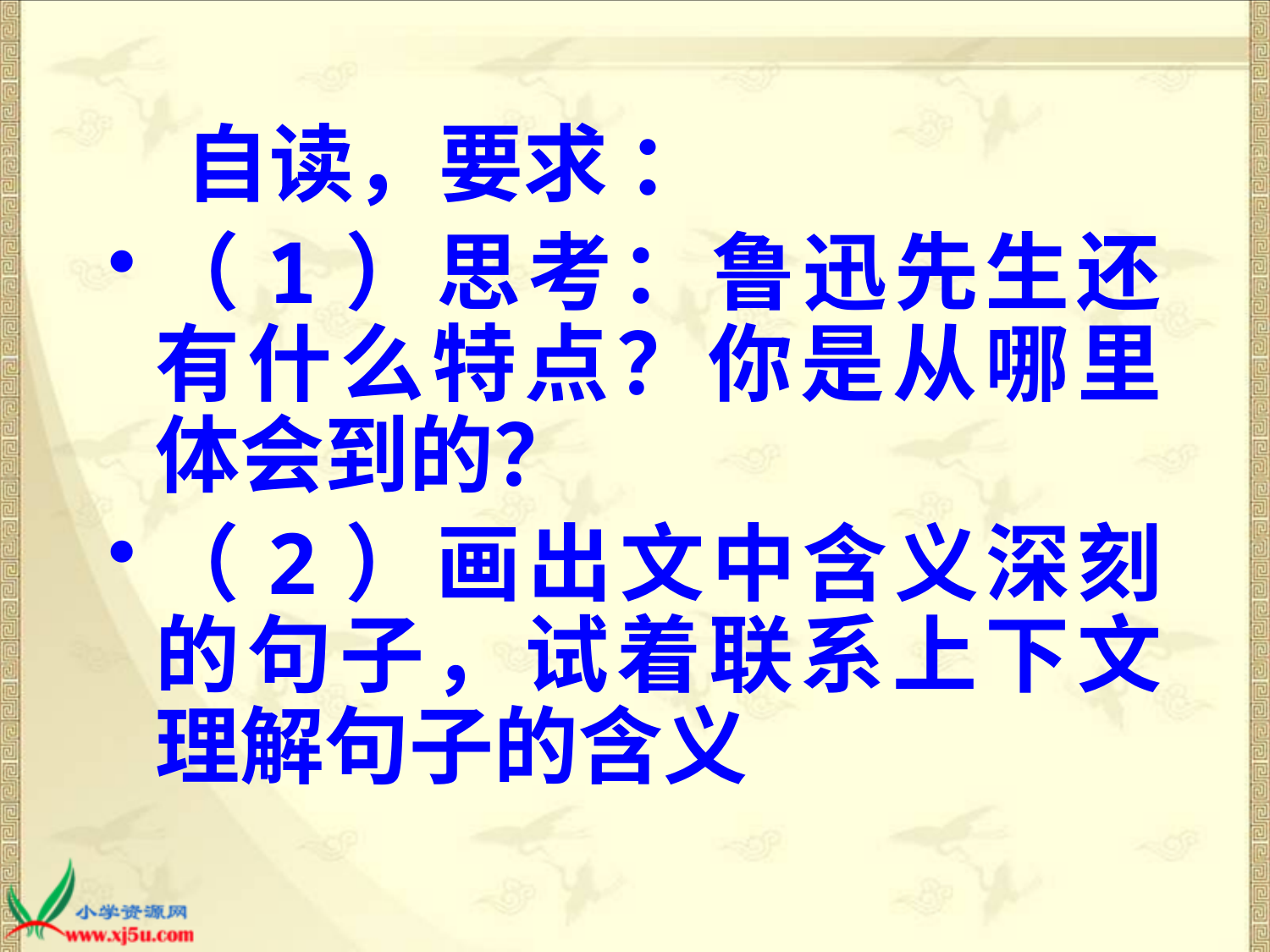

自读，要求 ：
（1）思考：鲁迅先生还有什么特点？你是从哪里体会到的？
（2）画出文中含义深刻的句子，试着联系上下文理解句子的含义